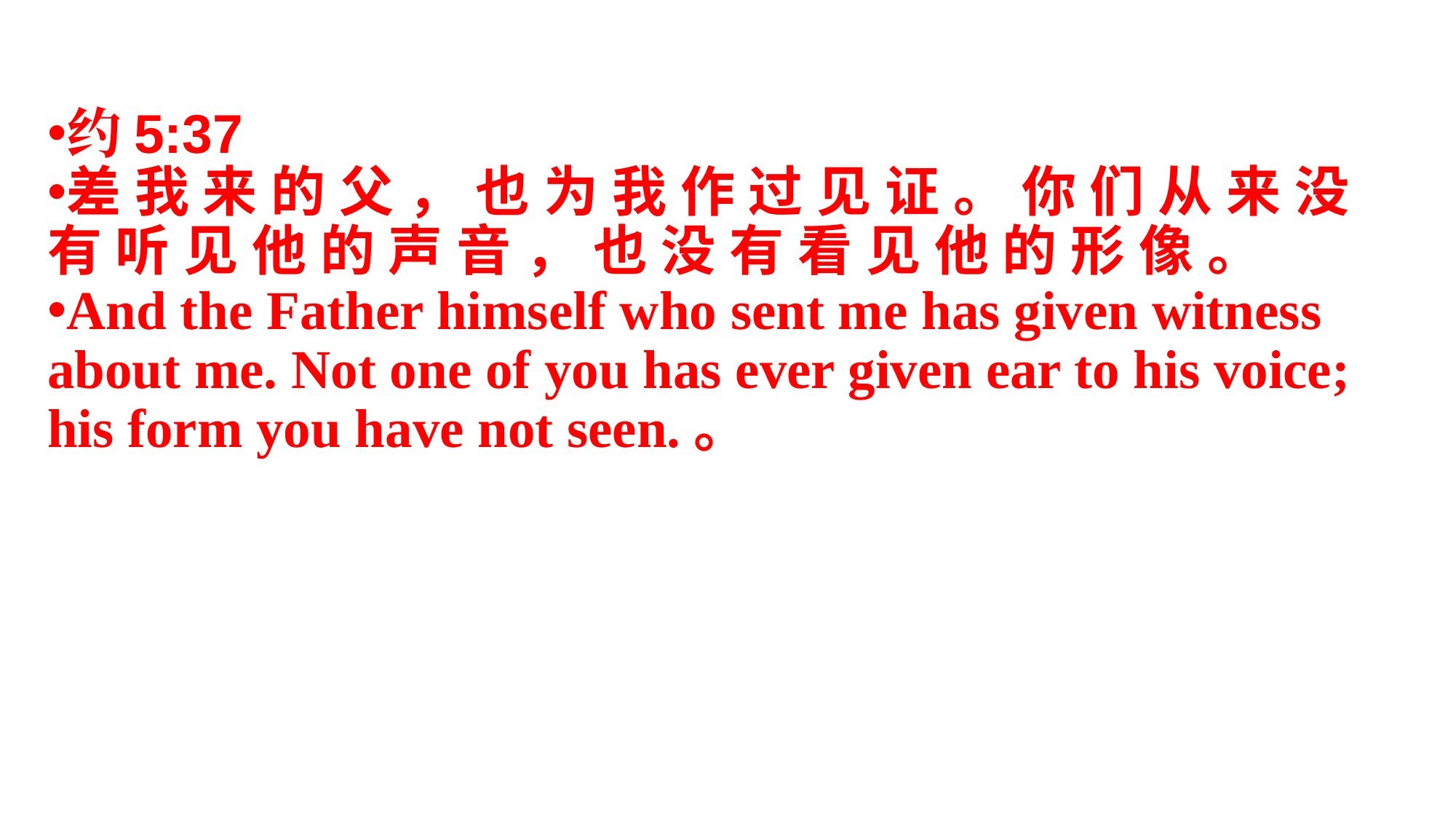

约5:37
差 我 来 的 父 ， 也 为 我 作 过 见 证 。 你 们 从 来 没 有 听 见 他 的 声 音 ， 也 没 有 看 见 他 的 形 像 。
And the Father himself who sent me has given witness about me. Not one of you has ever given ear to his voice; his form you have not seen.。